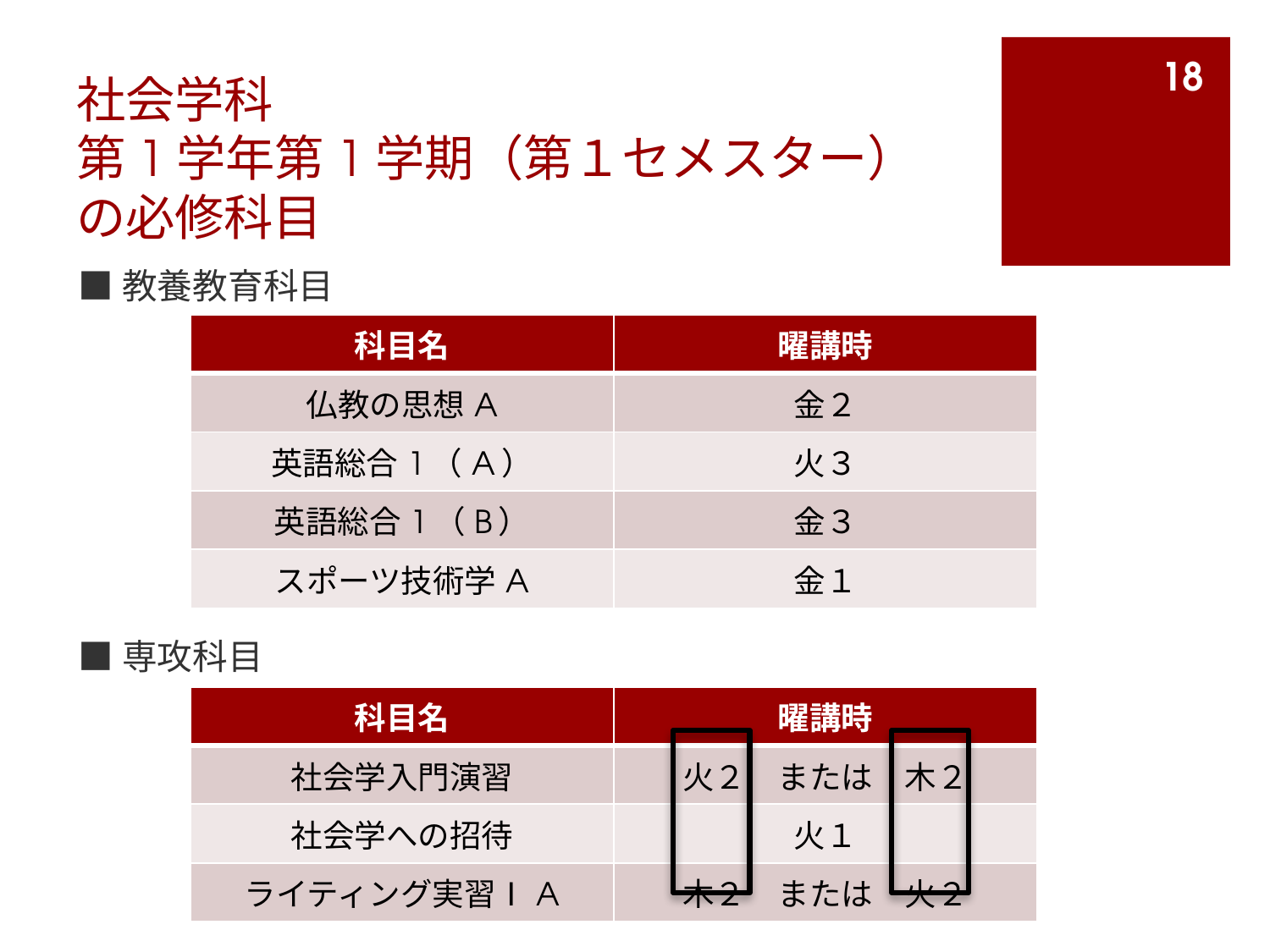

18
# 社会学科 第1学年第1学期（第１セメスター）の必修科目
■教養教育科目

■専攻科目

| 科目名 | 曜講時 |
| --- | --- |
| 仏教の思想A | 金２ |
| 英語総合1（A） | 火３ |
| 英語総合1（B） | 金３ |
| スポーツ技術学A | 金１ |
| 科目名 | 曜講時 |
| --- | --- |
| 社会学入門演習 | 火２　または　木２ |
| 社会学への招待 | 火１ |
| ライティング実習ⅠA | 木２　または　火２ |